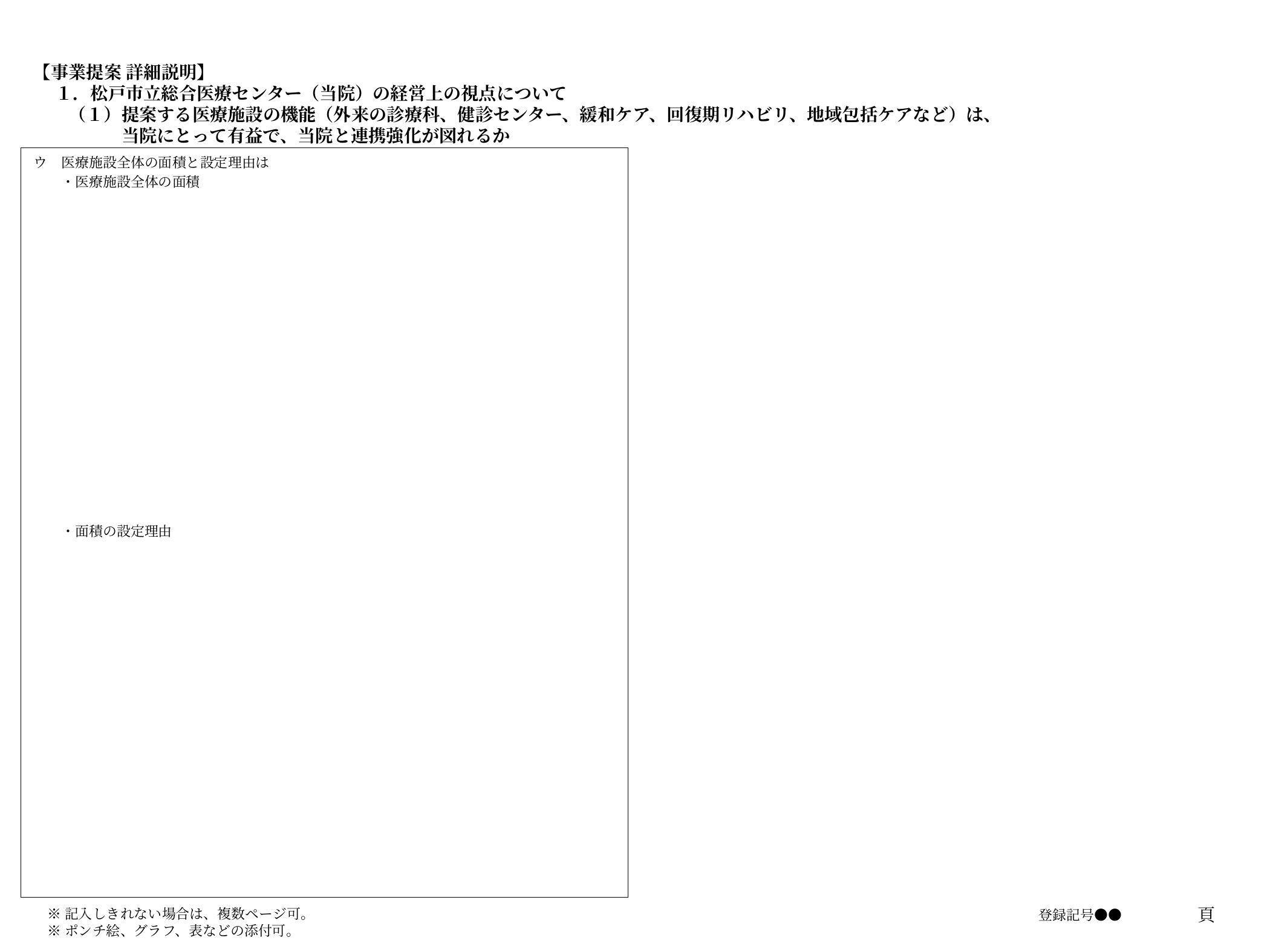

# 【事業提案 詳細説明】 　 １．松戸市立総合医療センター（当院）の経営上の視点について 　　（１）提案する医療施設の機能（外来の診療科、健診センター、緩和ケア、回復期リハビリ、地域包括ケアなど）は、 　　　　　当院にとって有益で、当院と連携強化が図れるか
ウ　医療施設全体の面積と設定理由は
　　・医療施設全体の面積

　　・面積の設定理由

登録記号●●
頁
※記入しきれない場合は、複数ページ可。
※ポンチ絵、グラフ、表などの添付可。